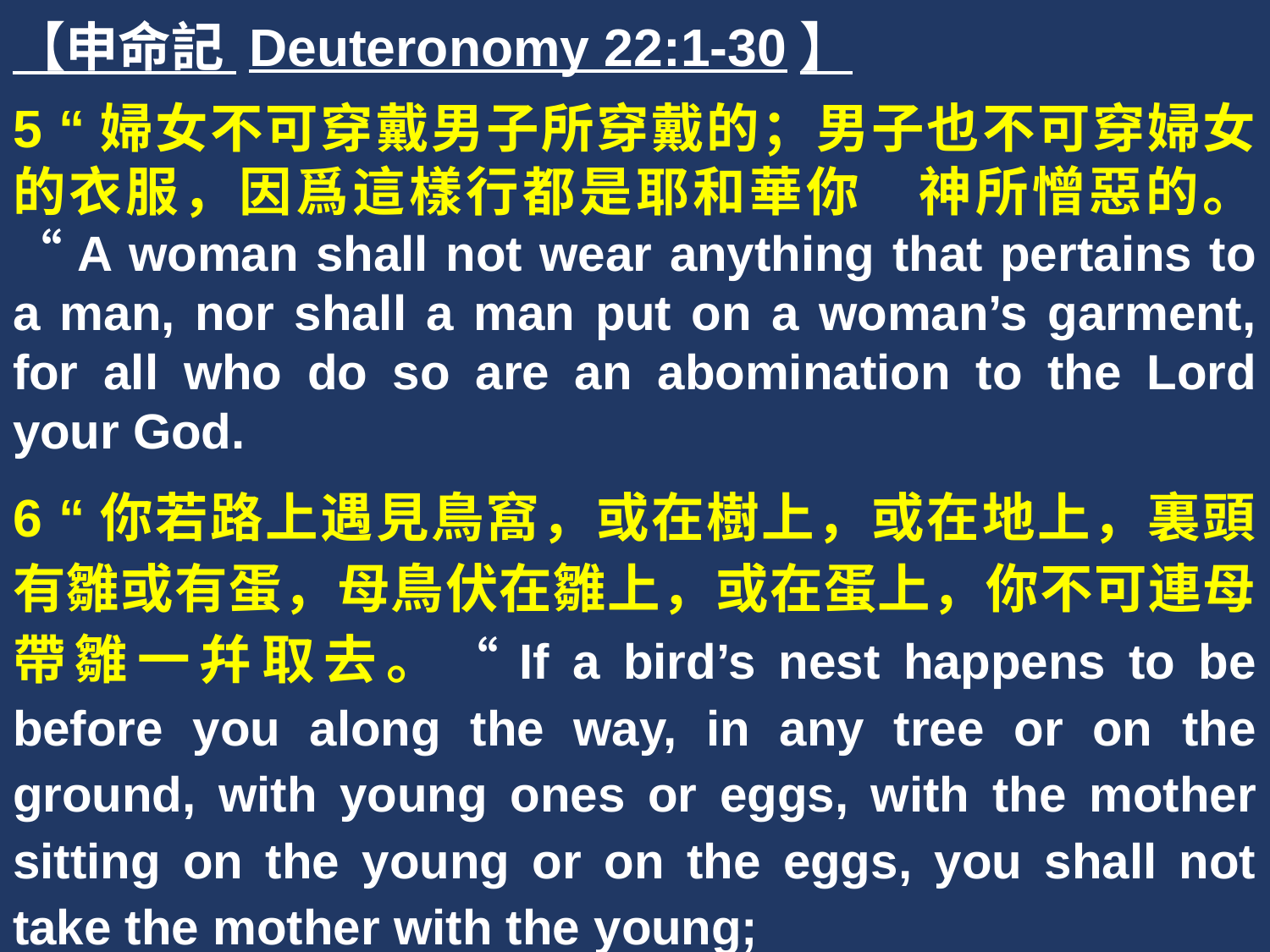

【申命記 Deuteronomy 22:1-30】
5 “婦女不可穿戴男子所穿戴的；男子也不可穿婦女的衣服，因爲這樣行都是耶和華你　神所憎惡的。“A woman shall not wear anything that pertains to a man, nor shall a man put on a woman’s garment, for all who do so are an abomination to the Lord your God.
6 “你若路上遇見鳥窩，或在樹上，或在地上，裏頭有雛或有蛋，母鳥伏在雛上，或在蛋上，你不可連母帶雛一幷取去。“If a bird’s nest happens to be before you along the way, in any tree or on the ground, with young ones or eggs, with the mother sitting on the young or on the eggs, you shall not take the mother with the young;